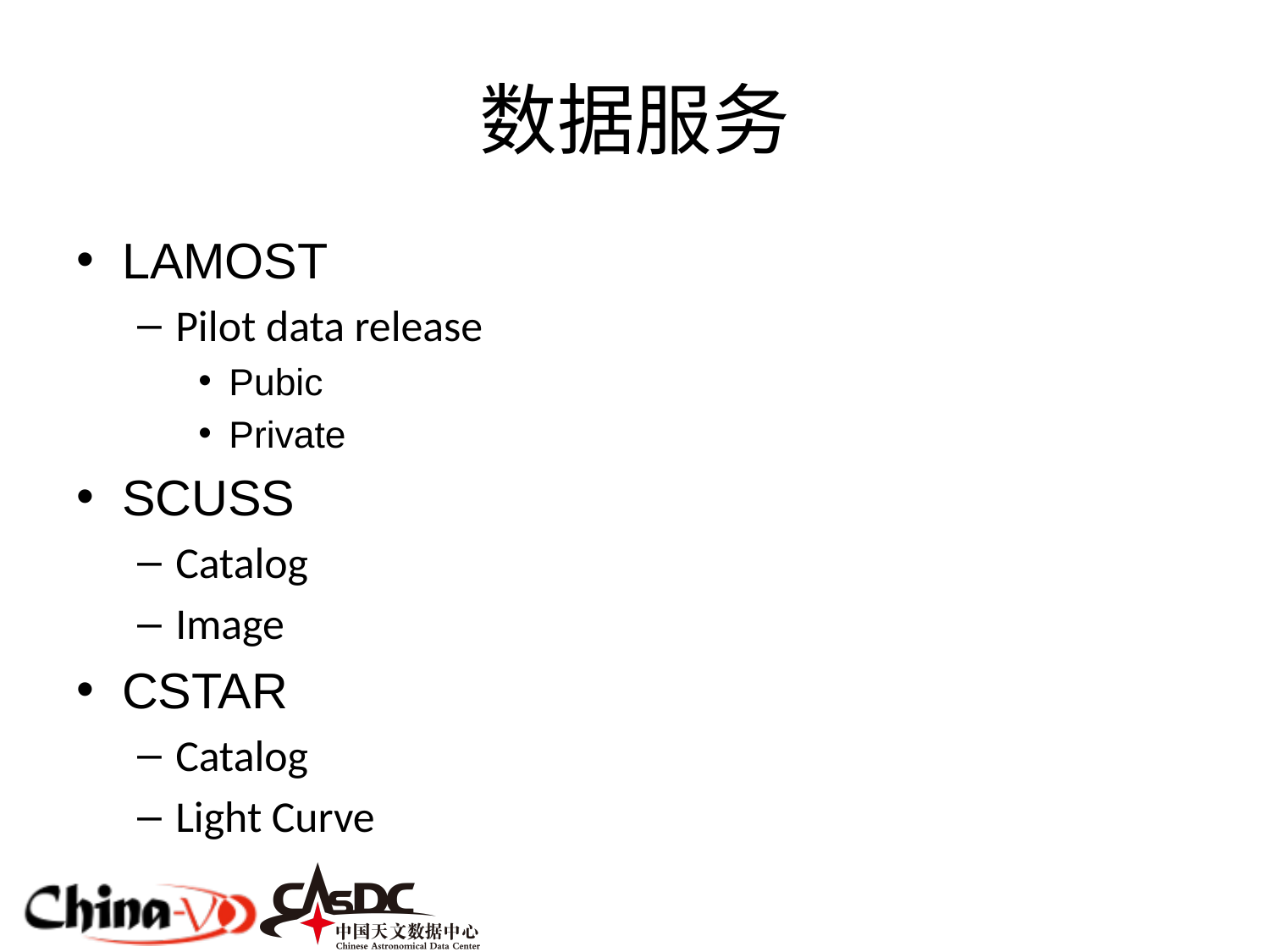

# 数据服务
LAMOST
Pilot data release
Pubic
Private
SCUSS
Catalog
Image
CSTAR
Catalog
Light Curve